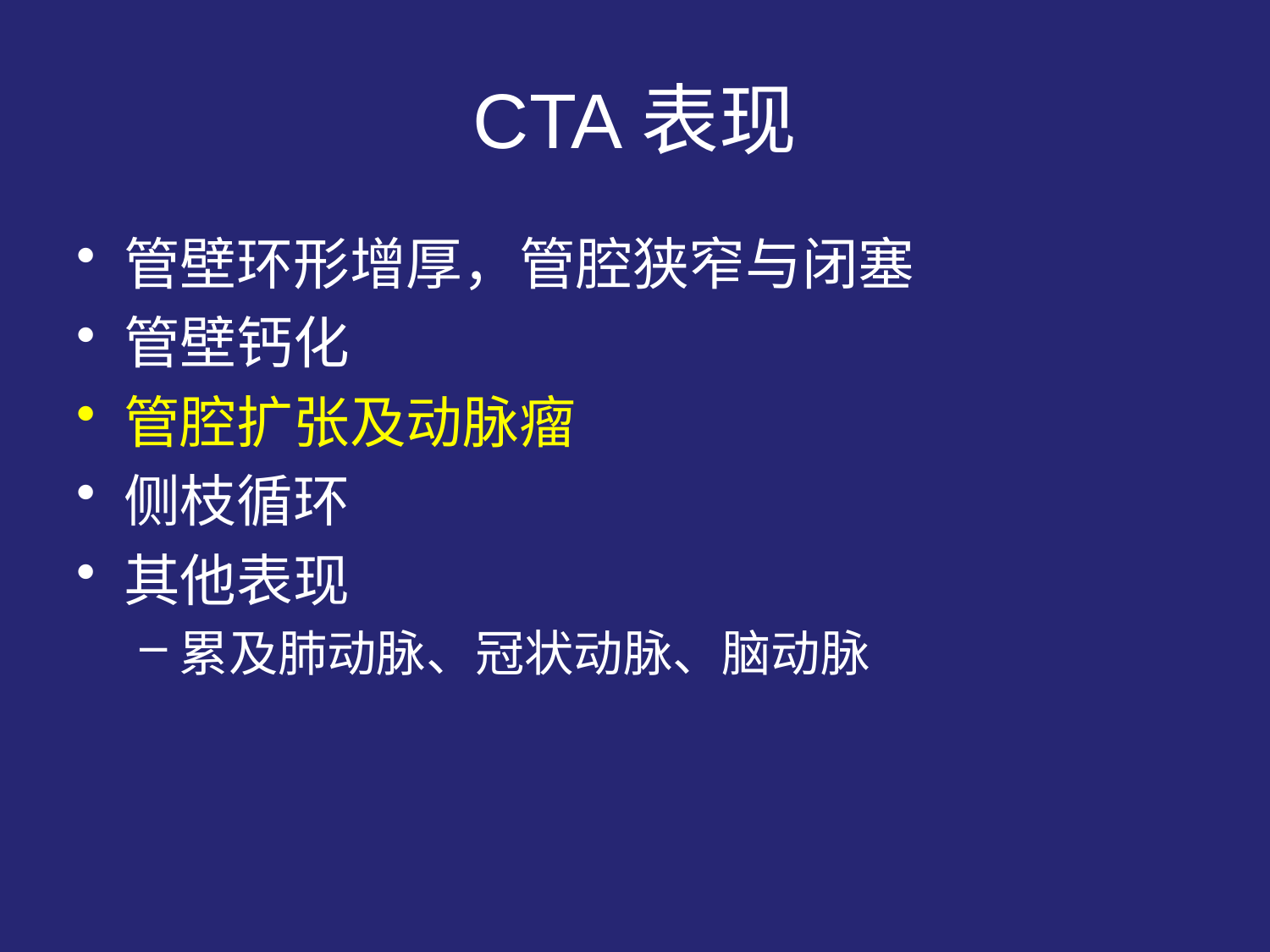

# CTA表现
管壁环形增厚，管腔狭窄与闭塞
管壁钙化
管腔扩张及动脉瘤
侧枝循环
其他表现
累及肺动脉、冠状动脉、脑动脉